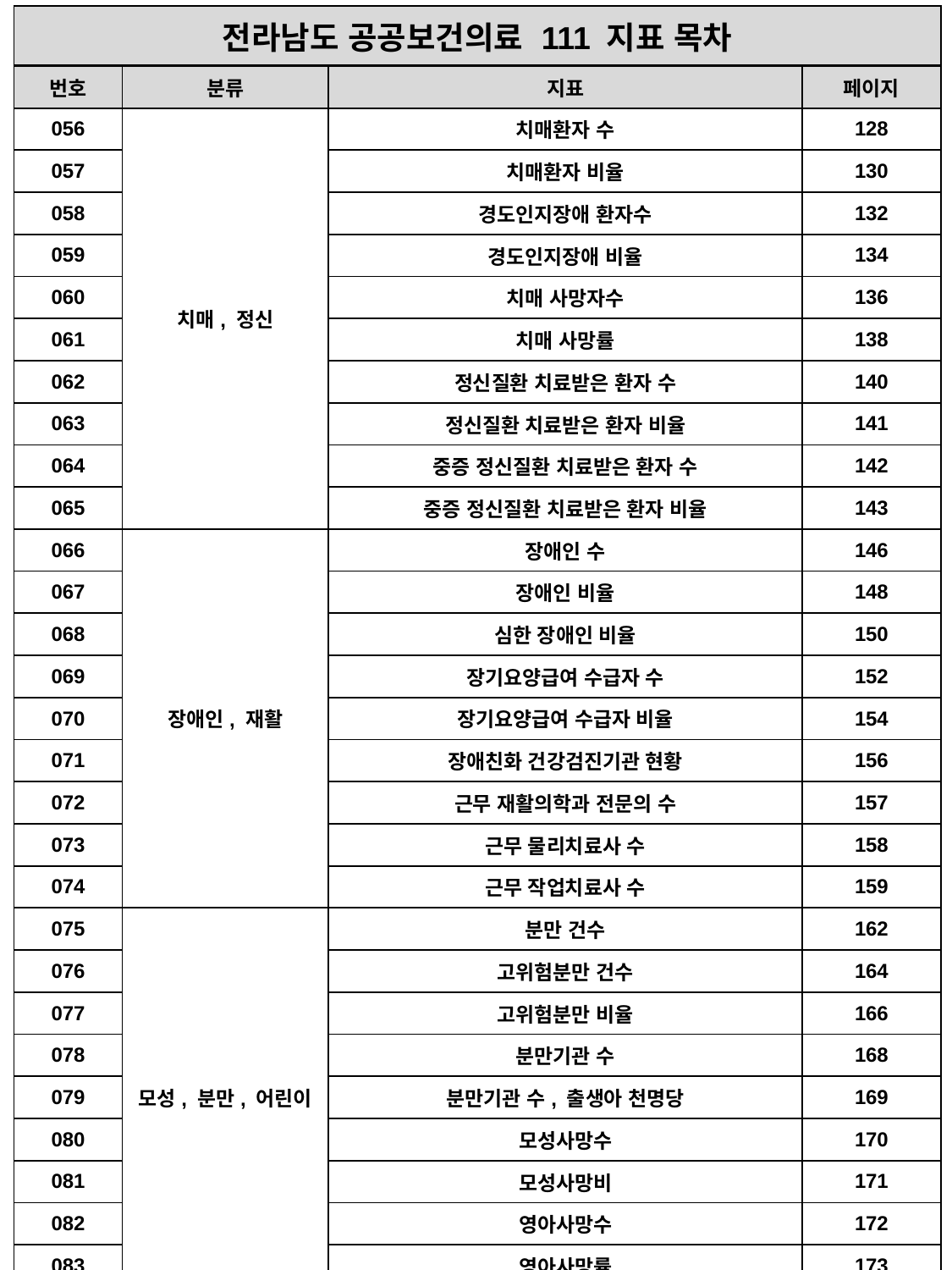

| 전라남도 공공보건의료 111 지표 목차 |
| --- |
| 번호 | 분류 | 지표 | 페이지 |
| --- | --- | --- | --- |
| 056 | 치매, 정신 | 치매환자 수 | 128 |
| 057 |  | 치매환자 비율 | 130 |
| 058 |  | 경도인지장애 환자수 | 132 |
| 059 |  | 경도인지장애 비율 | 134 |
| 060 |  | 치매 사망자수 | 136 |
| 061 |  | 치매 사망률 | 138 |
| 062 |  | 정신질환 치료받은 환자 수 | 140 |
| 063 |  | 정신질환 치료받은 환자 비율 | 141 |
| 064 |  | 중증 정신질환 치료받은 환자 수 | 142 |
| 065 |  | 중증 정신질환 치료받은 환자 비율 | 143 |
| 066 | 장애인, 재활 | 장애인 수 | 146 |
| 067 |  | 장애인 비율 | 148 |
| 068 |  | 심한 장애인 비율 | 150 |
| 069 |  | 장기요양급여 수급자 수 | 152 |
| 070 |  | 장기요양급여 수급자 비율 | 154 |
| 071 |  | 장애친화 건강검진기관 현황 | 156 |
| 072 |  | 근무 재활의학과 전문의 수 | 157 |
| 073 |  | 근무 물리치료사 수 | 158 |
| 074 |  | 근무 작업치료사 수 | 159 |
| 075 | 모성, 분만, 어린이 | 분만 건수 | 162 |
| 076 |  | 고위험분만 건수 | 164 |
| 077 |  | 고위험분만 비율 | 166 |
| 078 |  | 분만기관 수 | 168 |
| 079 |  | 분만기관 수, 출생아 천명당 | 169 |
| 080 |  | 모성사망수 | 170 |
| 081 |  | 모성사망비 | 171 |
| 082 |  | 영아사망수 | 172 |
| 083 |  | 영아사망률 | 173 |